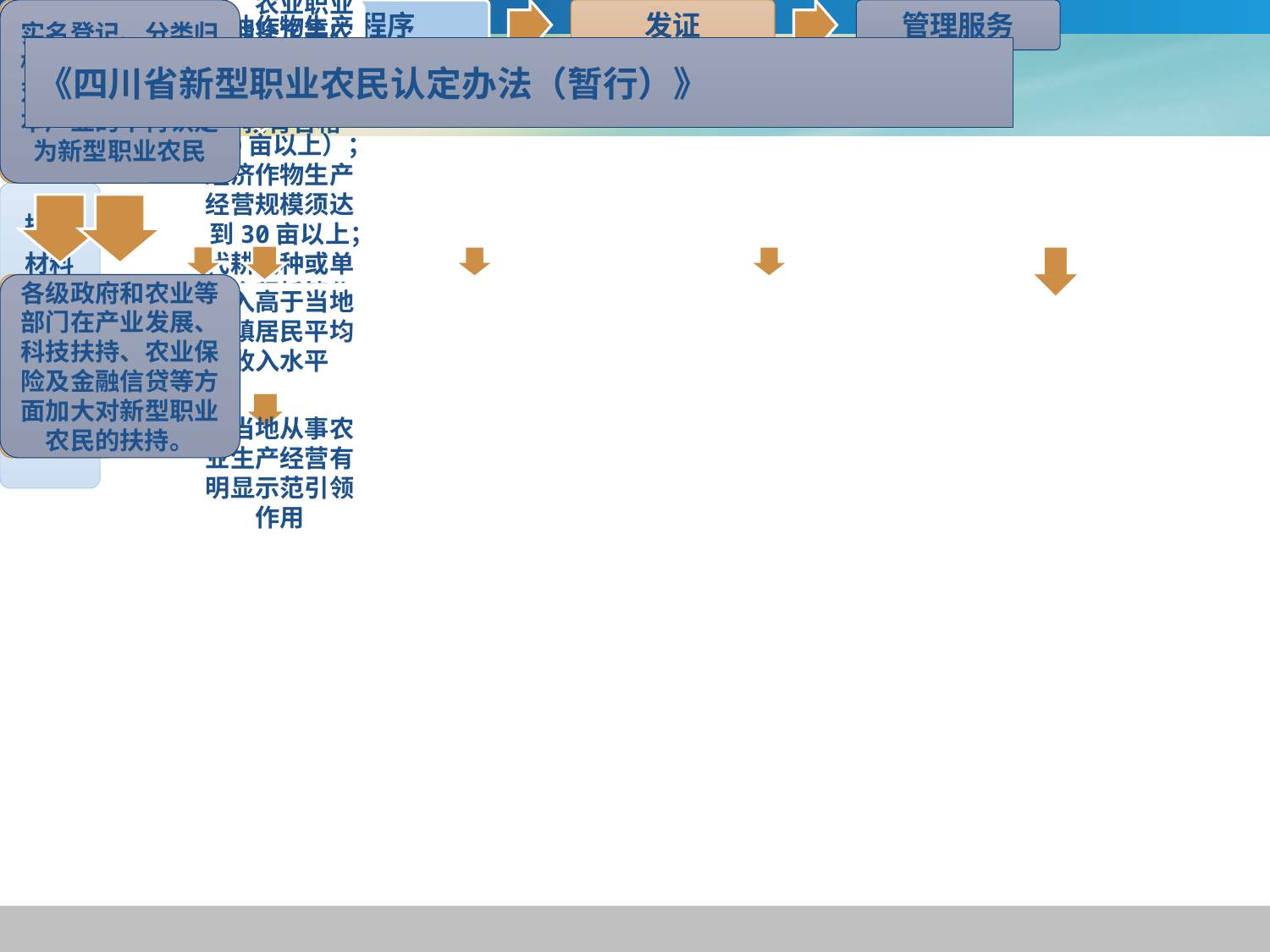

《四川省新型职业农民认定办法（暂行）》
条件

程序

发证

管理服务

自愿
申报
提供
材料
县级
审核
接受过阳光工程、农业职业技能鉴定等农业培训或中等及以上农业学历教育合格
粮油作物生产经营规模须达到30亩以上（平原地区50亩以上）；经济作物生产经营规模须达到30亩以上；代耕代种或单季全程托管作业面积须达到100亩以上
收入高于当地城镇居民平均收入水平
在当地从事农业生产经营有明显示范引领作用
省农业厅统一印制编号
县级农业行政主管部门颁发有效期两年
实名登记、分类归档和动态管理制度，对连续两年未从事本产业的不再认定为新型职业农民
各级政府和农业等部门在产业发展、科技扶持、农业保险及金融信贷等方面加大对新型职业农民的扶持。